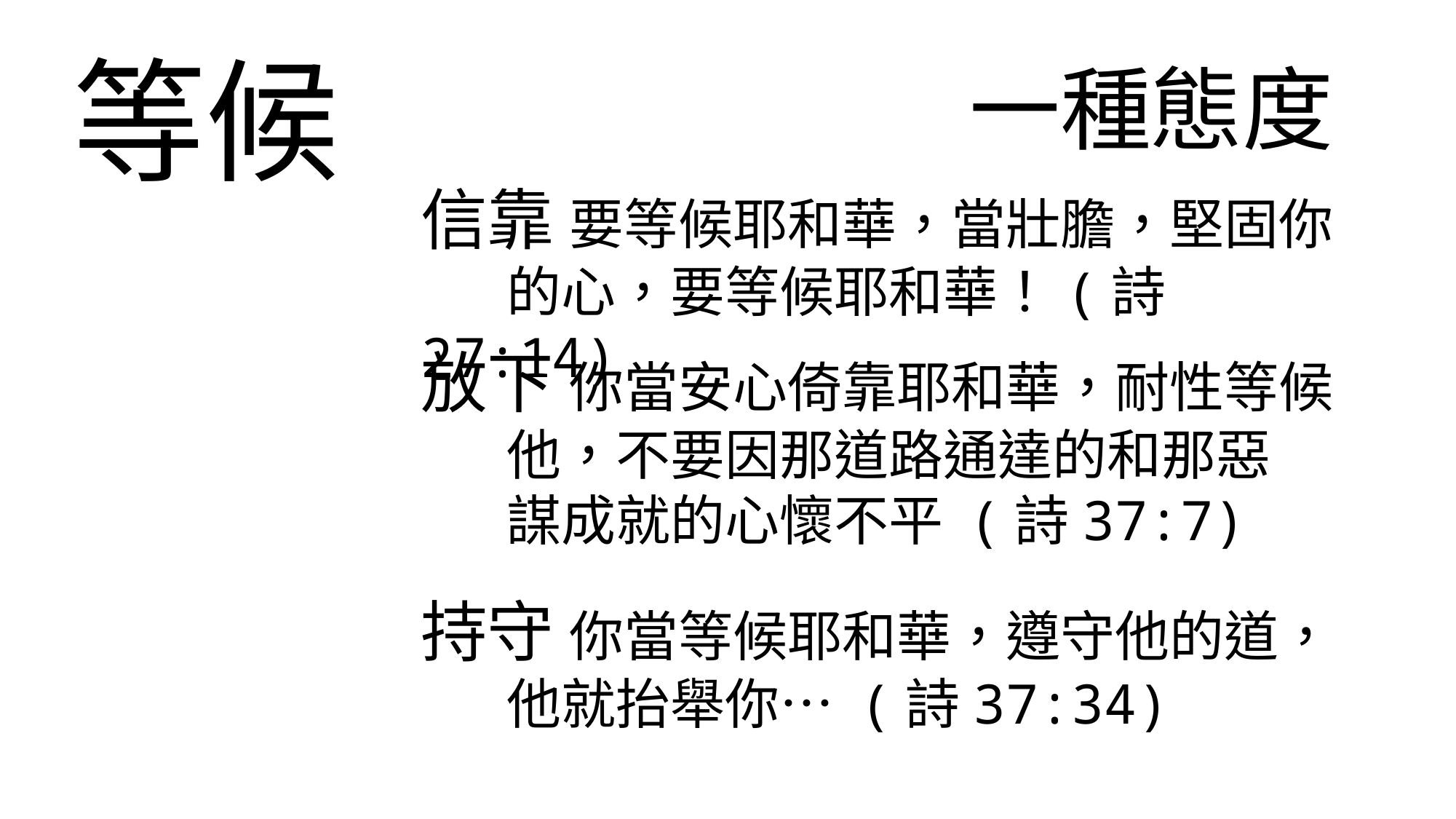

等候
一種態度
信靠 要等候耶和華，當壯膽，堅固你
      的心，要等候耶和華！(詩27:14)
放下 你當安心倚靠耶和華，耐性等候
      他，不要因那道路通達的和那惡
      謀成就的心懷不平 (詩37:7)
持守 你當等候耶和華，遵守他的道，
      他就抬舉你… (詩37:34)